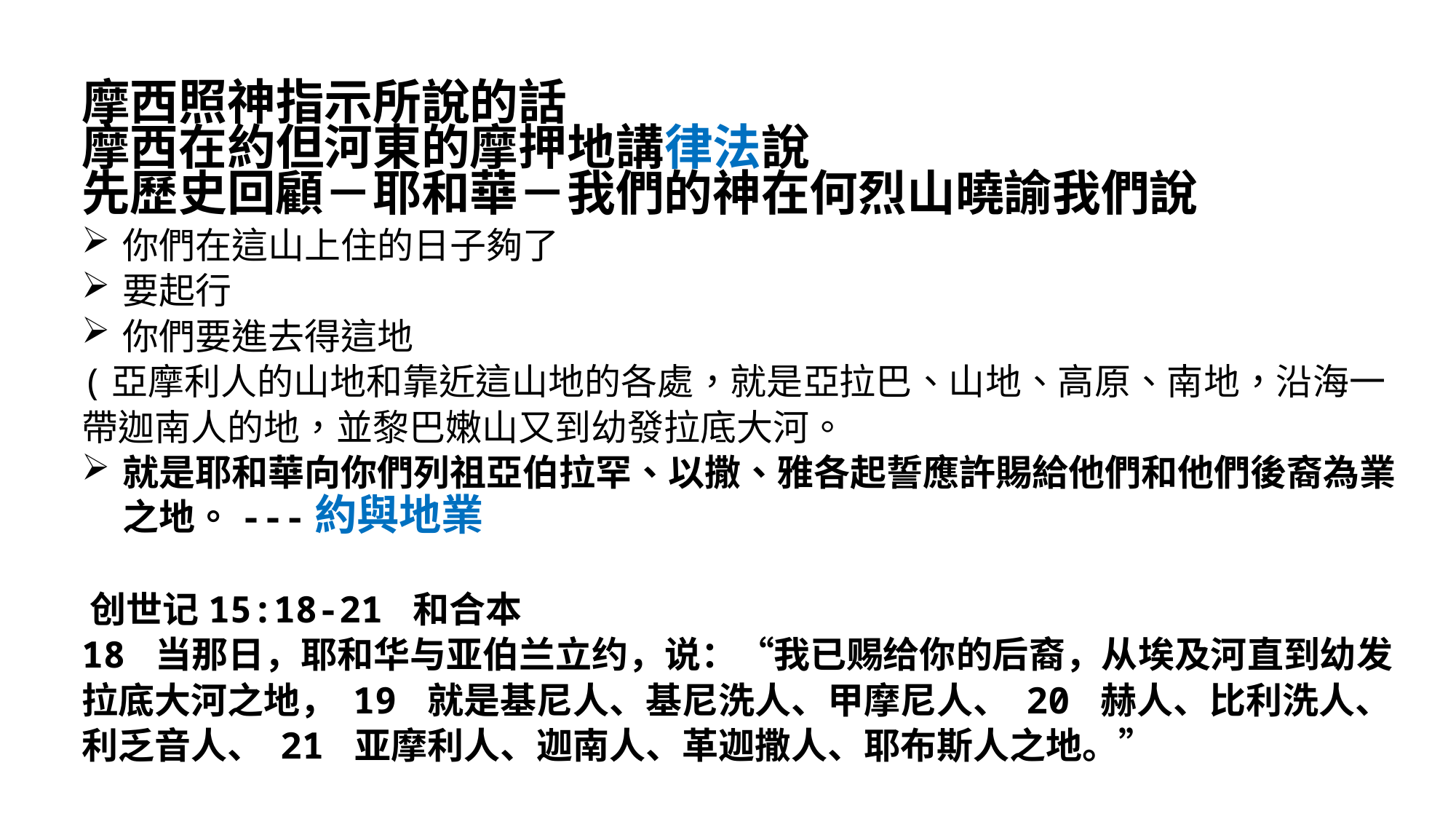

摩西照神指示所說的話
摩西在約但河東的摩押地講律法說
先歷史回顧－耶和華－我們的神在何烈山曉諭我們說
你們在這山上住的日子夠了
要起行
你們要進去得這地
(亞摩利人的山地和靠近這山地的各處，就是亞拉巴、山地、高原、南地，沿海一帶迦南人的地，並黎巴嫩山又到幼發拉底大河。
就是耶和華向你們列祖亞伯拉罕、以撒、雅各起誓應許賜給他們和他們後裔為業之地。---約與地業

‪‪创世记‬15:18-21 和合本
18 当那日，耶和华与亚伯兰立约，说：“我已赐给你的后裔，从埃及河直到幼发拉底大河之地， 19 就是基尼人、基尼洗人、甲摩尼人、 20 赫人、比利洗人、利乏音人、 21 亚摩利人、迦南人、革迦撒人、耶布斯人之地。”